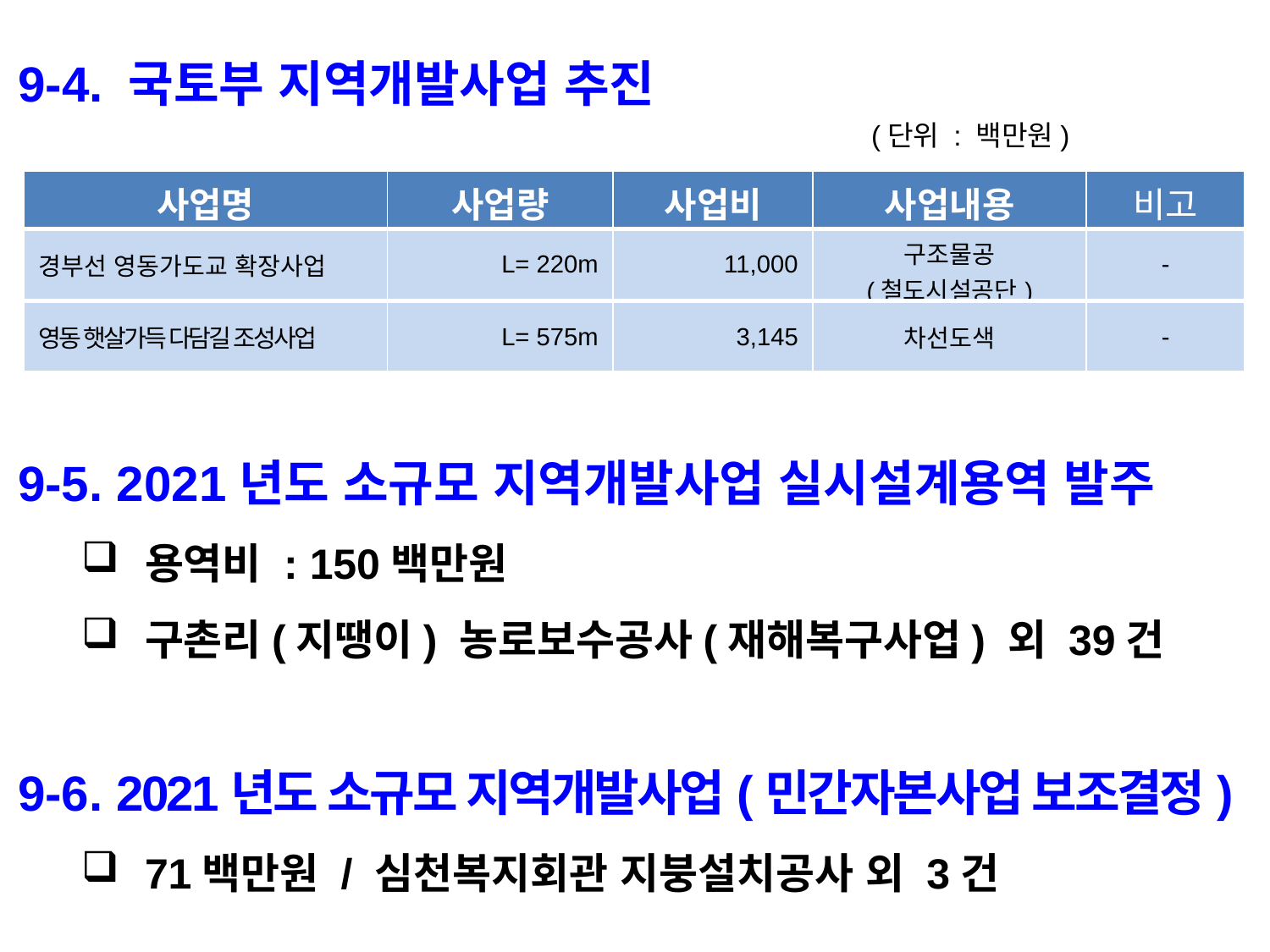

9-4. 국토부 지역개발사업 추진
                                                                                                             (단위 : 백만원)
| 사업명 | 사업량 | 사업비 | 사업내용 | 비고 |
| --- | --- | --- | --- | --- |
| 경부선 영동가도교 확장사업 | L= 220m | 11,000 | 구조물공 (철도시설공단) | - |
| 영동 햇살가득 다담길 조성사업 | L= 575m | 3,145 | 차선도색 | - |
9-5. 2021년도 소규모 지역개발사업 실시설계용역 발주
용역비 : 150백만원
구촌리(지땡이) 농로보수공사(재해복구사업) 외 39건

9-6. 2021년도 소규모 지역개발사업(민간자본사업 보조결정)
71백만원 / 심천복지회관 지붕설치공사 외 3건